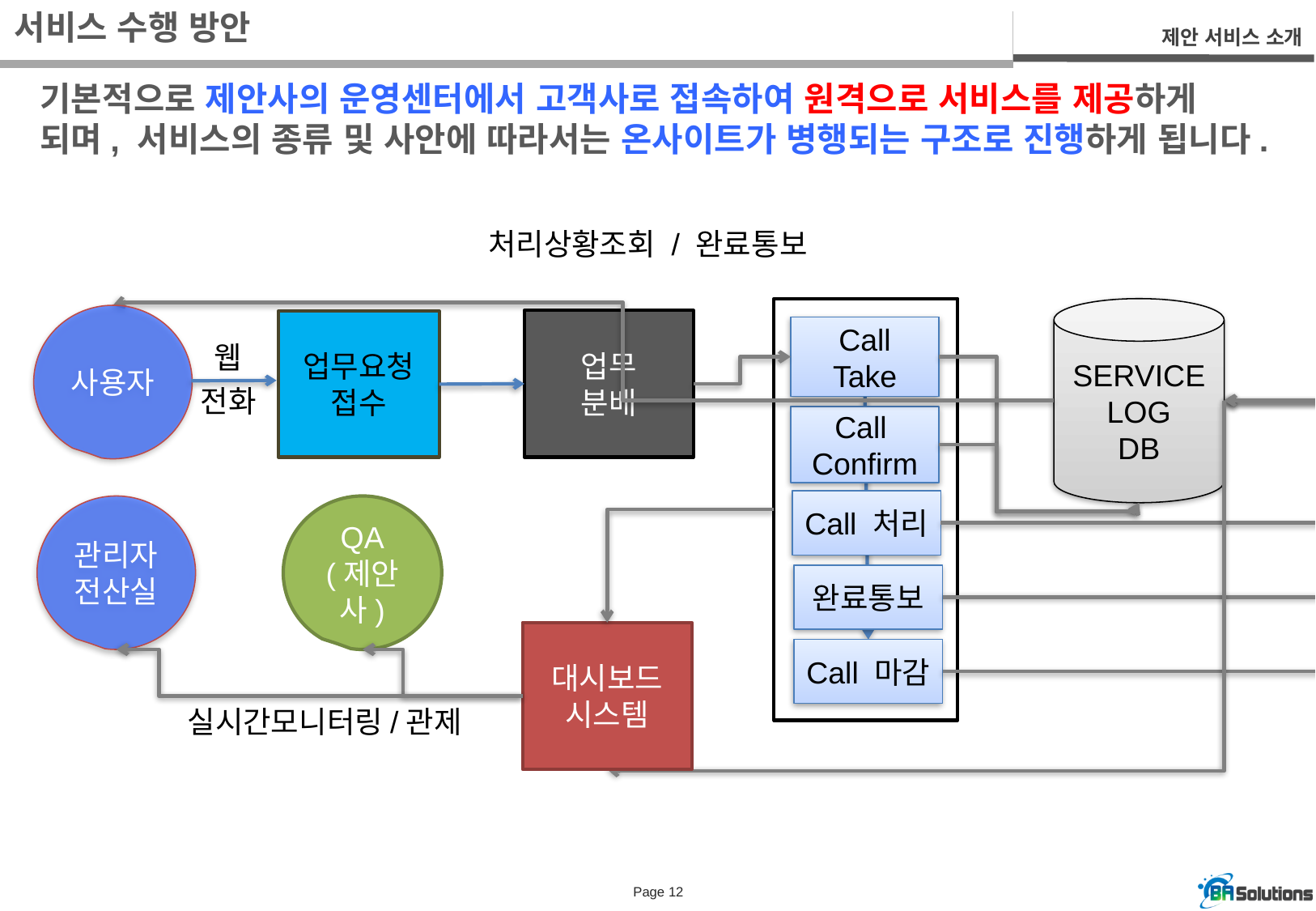

서비스 수행 방안
제안 서비스 소개
기본적으로 제안사의 운영센터에서 고객사로 접속하여 원격으로 서비스를 제공하게
되며, 서비스의 종류 및 사안에 따라서는 온사이트가 병행되는 구조로 진행하게 됩니다.
처리상황조회 / 완료통보

SERVICE
LOG
DB
사용자
업무
분배
업무요청
접수
Call
Take
웹
전화
Call
Confirm
Call 처리
관리자
전산실
QA
(제안사)
완료통보
대시보드
시스템
Call 마감
실시간모니터링/관제